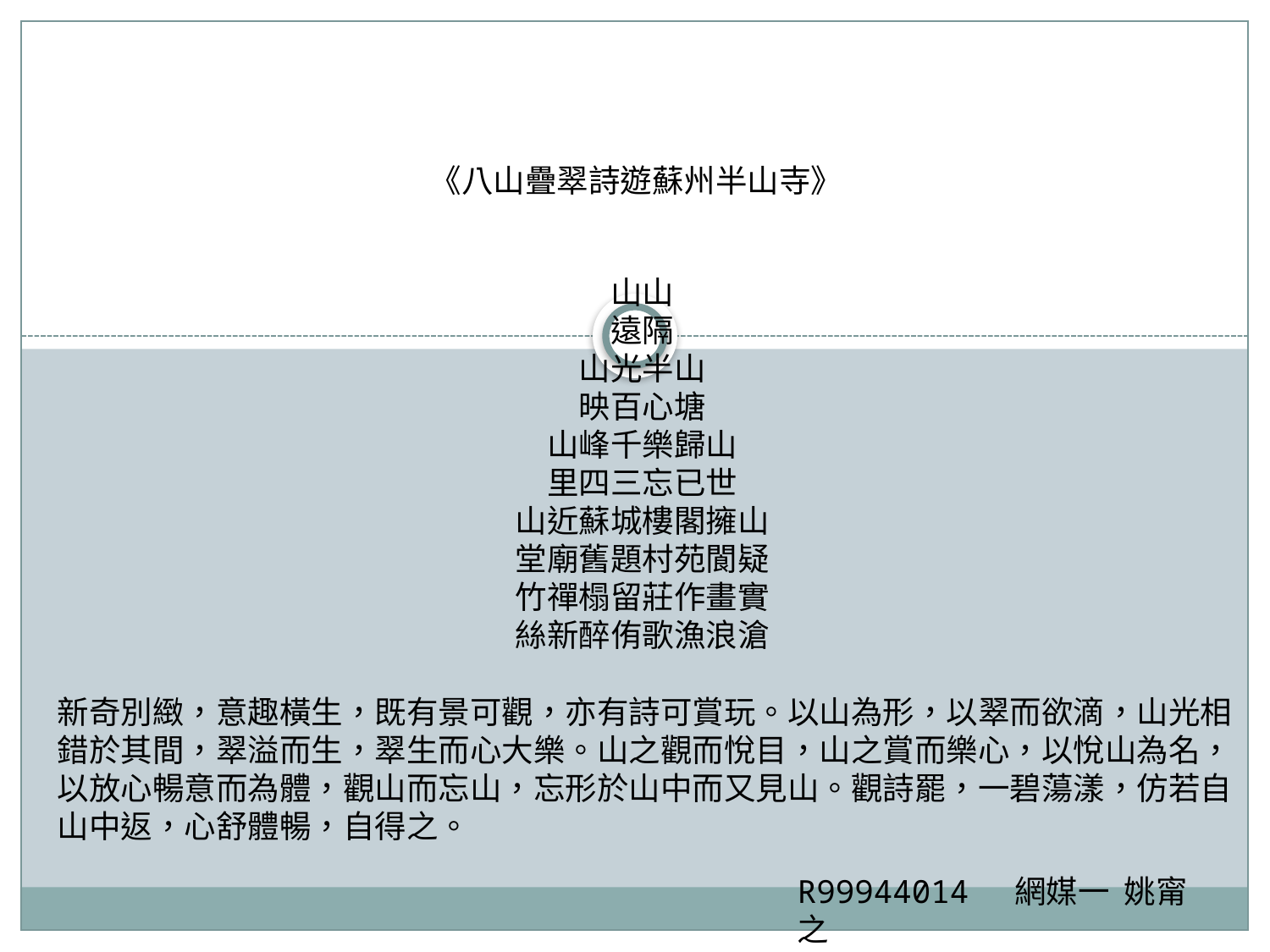

《八山疊翠詩遊蘇州半山寺》
山山
遠隔
山光半山
映百心塘
山峰千樂歸山
里四三忘已世
山近蘇城樓閣擁山
堂廟舊題村苑閬疑
竹禪榻留莊作畫實
絲新醉侑歌漁浪滄
新奇別緻，意趣橫生，既有景可觀，亦有詩可賞玩。以山為形，以翠而欲滴，山光相錯於其間，翠溢而生，翠生而心大樂。山之觀而悅目，山之賞而樂心，以悅山為名，以放心暢意而為體，觀山而忘山，忘形於山中而又見山。觀詩罷，一碧蕩漾，仿若自山中返，心舒體暢，自得之。

R99944014  網媒一  姚甯之